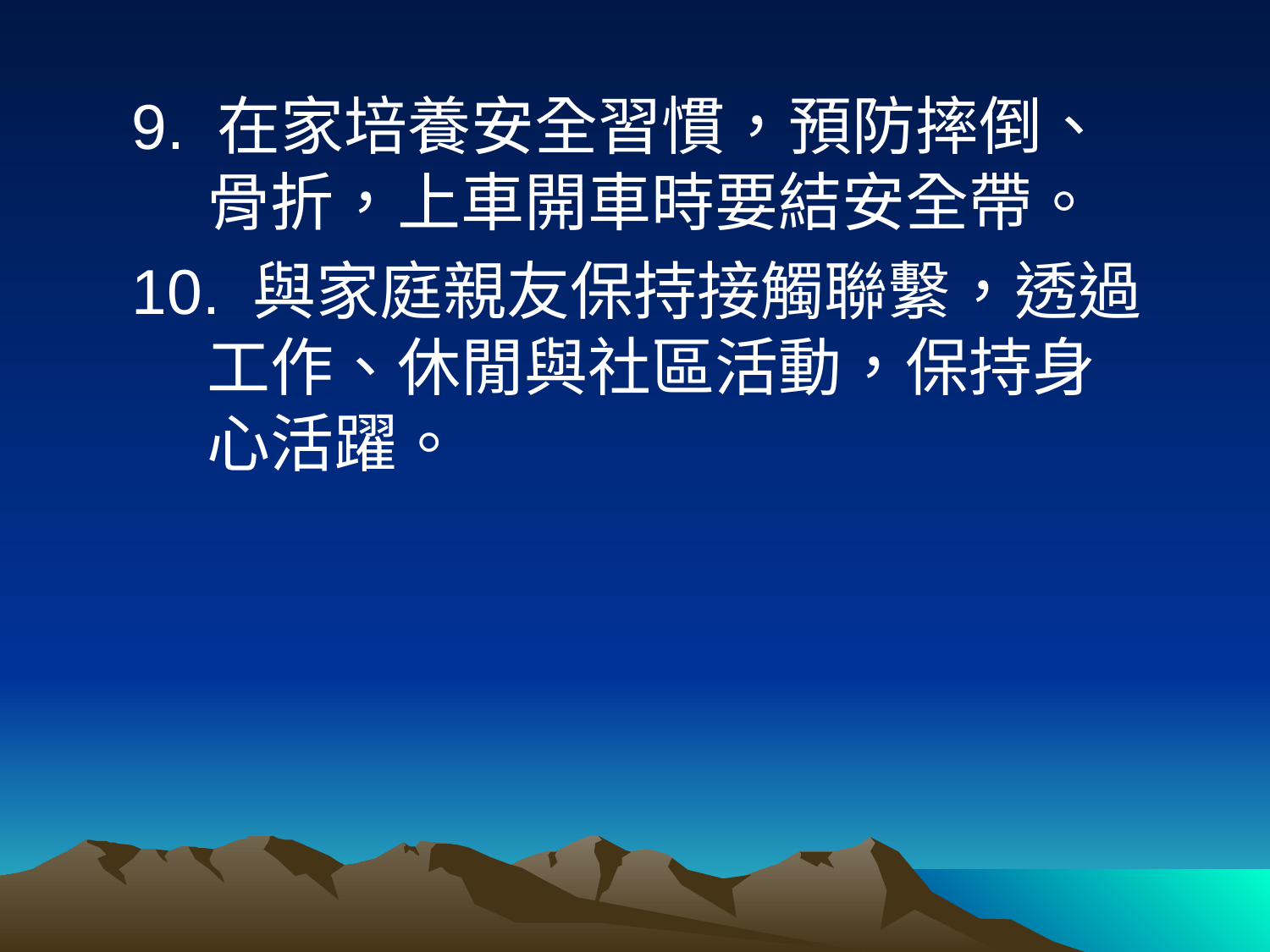

9. 在家培養安全習慣，預防摔倒、骨折，上車開車時要結安全帶。
10. 與家庭親友保持接觸聯繫，透過工作、休閒與社區活動，保持身心活躍。